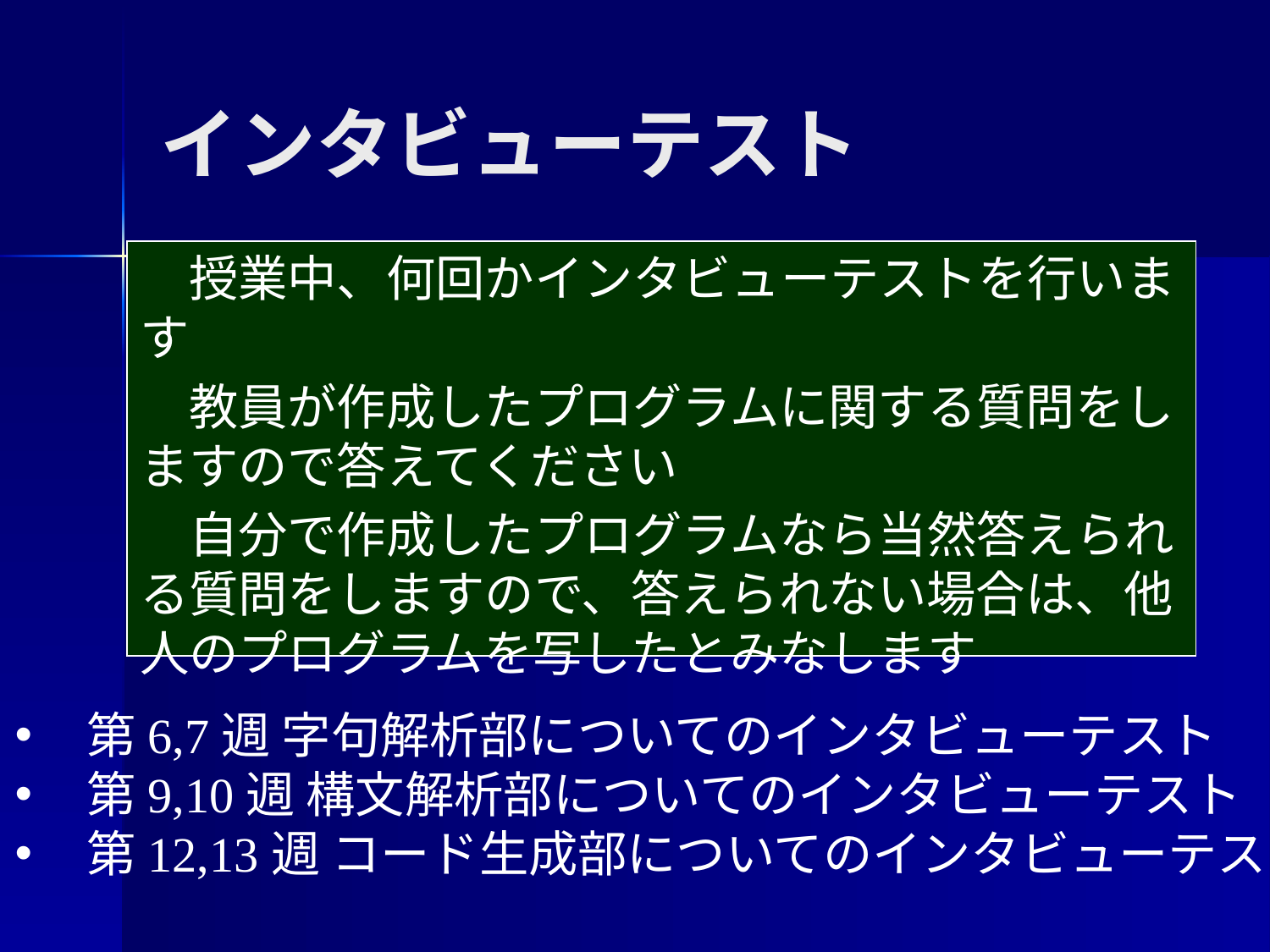

# インタビューテスト
　授業中、何回かインタビューテストを行います
　教員が作成したプログラムに関する質問をしますので答えてください
　自分で作成したプログラムなら当然答えられる質問をしますので、答えられない場合は、他人のプログラムを写したとみなします

第6,7週 字句解析部についてのインタビューテスト
第9,10週 構文解析部についてのインタビューテスト
第12,13週 コード生成部についてのインタビューテスト